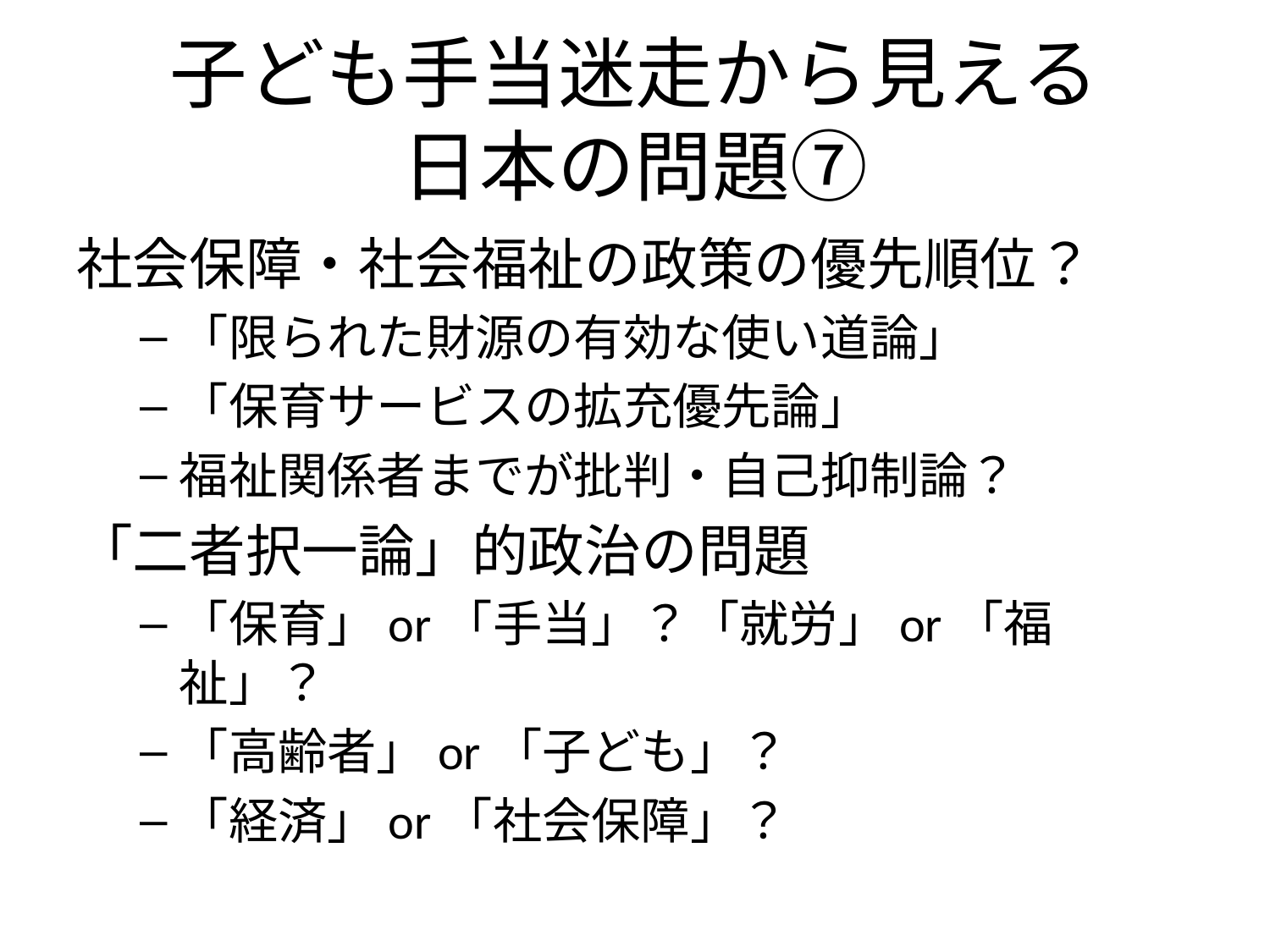

# 子ども手当迷走から見える 日本の問題⑦
社会保障・社会福祉の政策の優先順位？
「限られた財源の有効な使い道論」
「保育サービスの拡充優先論」
福祉関係者までが批判・自己抑制論？
「二者択一論」的政治の問題
「保育」or「手当」？「就労」or「福祉」？
「高齢者」or「子ども」？
「経済」or「社会保障」？